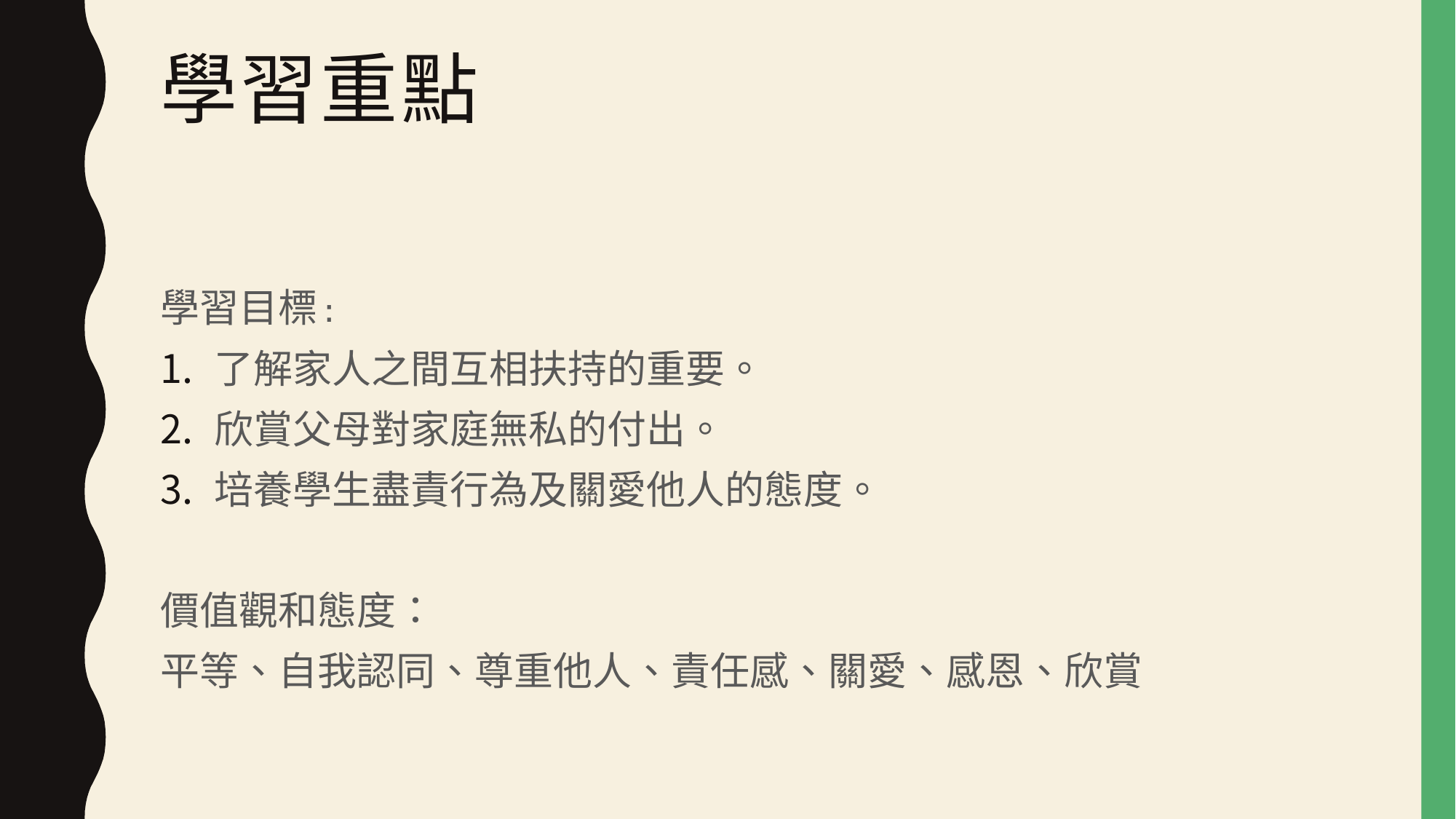

# 學習重點
學習目標:
了解家人之間互相扶持的重要。
欣賞父母對家庭無私的付出。
培養學生盡責行為及關愛他人的態度。

價值觀和態度：
平等、自我認同、尊重他人、責任感、關愛、感恩、欣賞